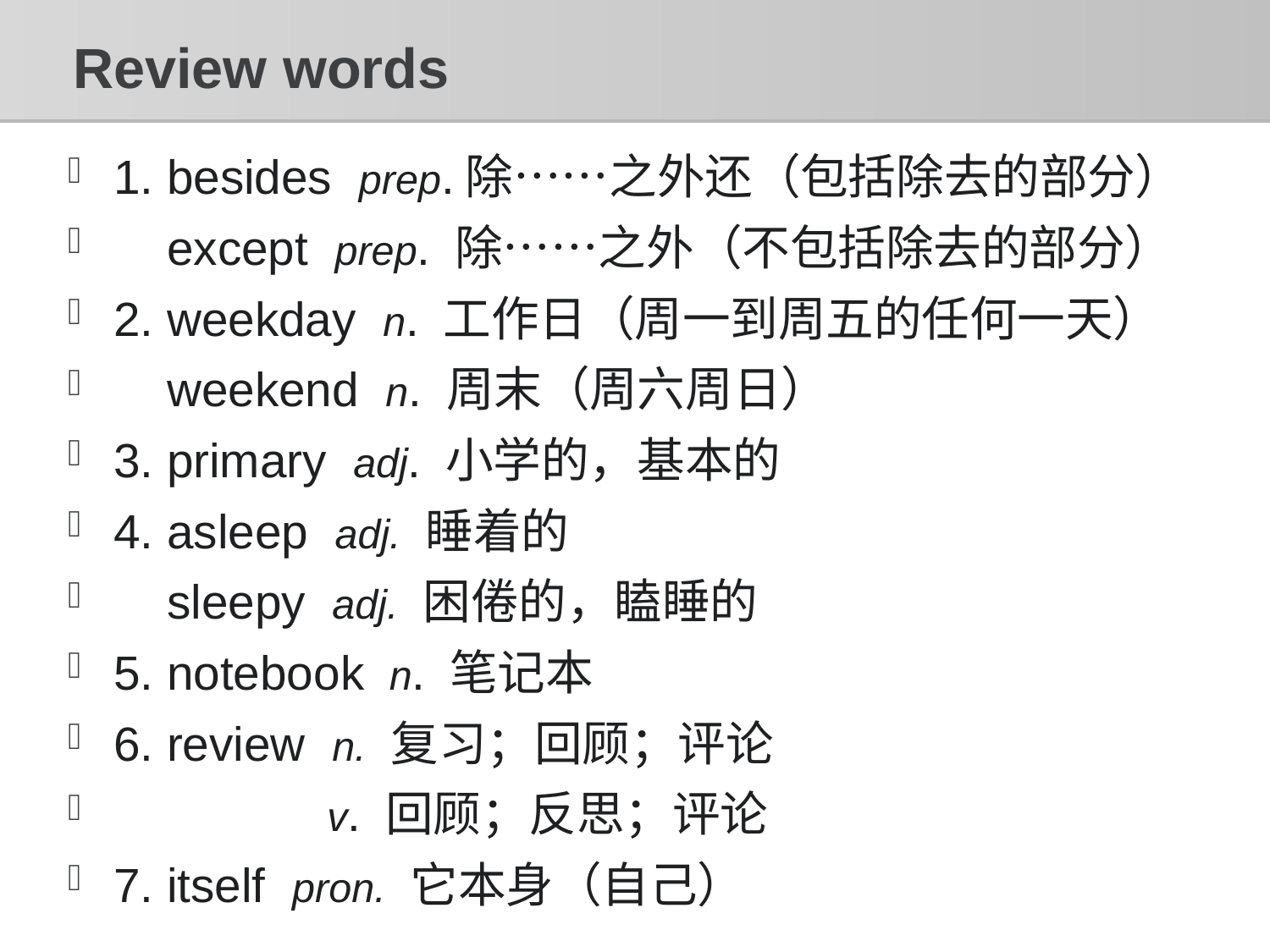

# Review words
1. besides  prep.除……之外还（包括除去的部分）
    except  prep. 除……之外（不包括除去的部分）
2. weekday  n. 工作日（周一到周五的任何一天）
    weekend  n. 周末（周六周日）
3. primary  adj. 小学的，基本的
4. asleep  adj. 睡着的
    sleepy  adj. 困倦的，瞌睡的
5. notebook  n. 笔记本
6. review  n. 复习；回顾；评论
                v. 回顾；反思；评论
7. itself  pron. 它本身（自己）